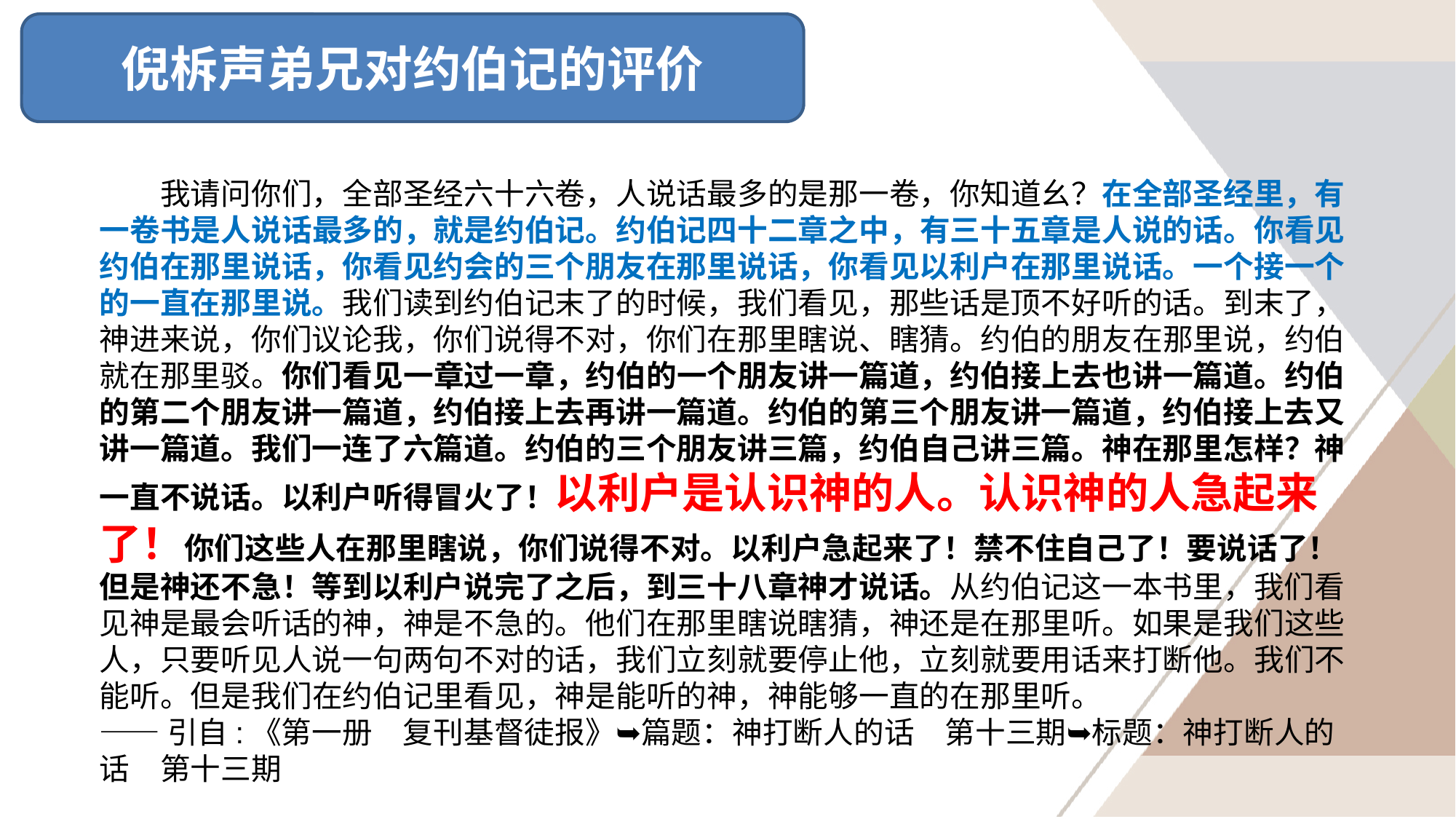

倪柝声弟兄对约伯记的评价
　　我请问你们，全部圣经六十六卷，人说话最多的是那一卷，你知道幺？在全部圣经里，有一卷书是人说话最多的，就是约伯记。约伯记四十二章之中，有三十五章是人说的话。你看见约伯在那里说话，你看见约会的三个朋友在那里说话，你看见以利户在那里说话。一个接一个的一直在那里说。我们读到约伯记末了的时候，我们看见，那些话是顶不好听的话。到末了，神进来说，你们议论我，你们说得不对，你们在那里瞎说、瞎猜。约伯的朋友在那里说，约伯就在那里驳。你们看见一章过一章，约伯的一个朋友讲一篇道，约伯接上去也讲一篇道。约伯的第二个朋友讲一篇道，约伯接上去再讲一篇道。约伯的第三个朋友讲一篇道，约伯接上去又讲一篇道。我们一连了六篇道。约伯的三个朋友讲三篇，约伯自己讲三篇。神在那里怎样？神一直不说话。以利户听得冒火了！以利户是认识神的人。认识神的人急起来了！你们这些人在那里瞎说，你们说得不对。以利户急起来了！禁不住自己了！要说话了！但是神还不急！等到以利户说完了之后，到三十八章神才说话。从约伯记这一本书里，我们看见神是最会听话的神，神是不急的。他们在那里瞎说瞎猜，神还是在那里听。如果是我们这些人，只要听见人说一句两句不对的话，我们立刻就要停止他，立刻就要用话来打断他。我们不能听。但是我们在约伯记里看见，神是能听的神，神能够一直的在那里听。
——引自:《第一册　复刊基督徒报》➥篇题：神打断人的话　第十三期➥标题：神打断人的话　第十三期